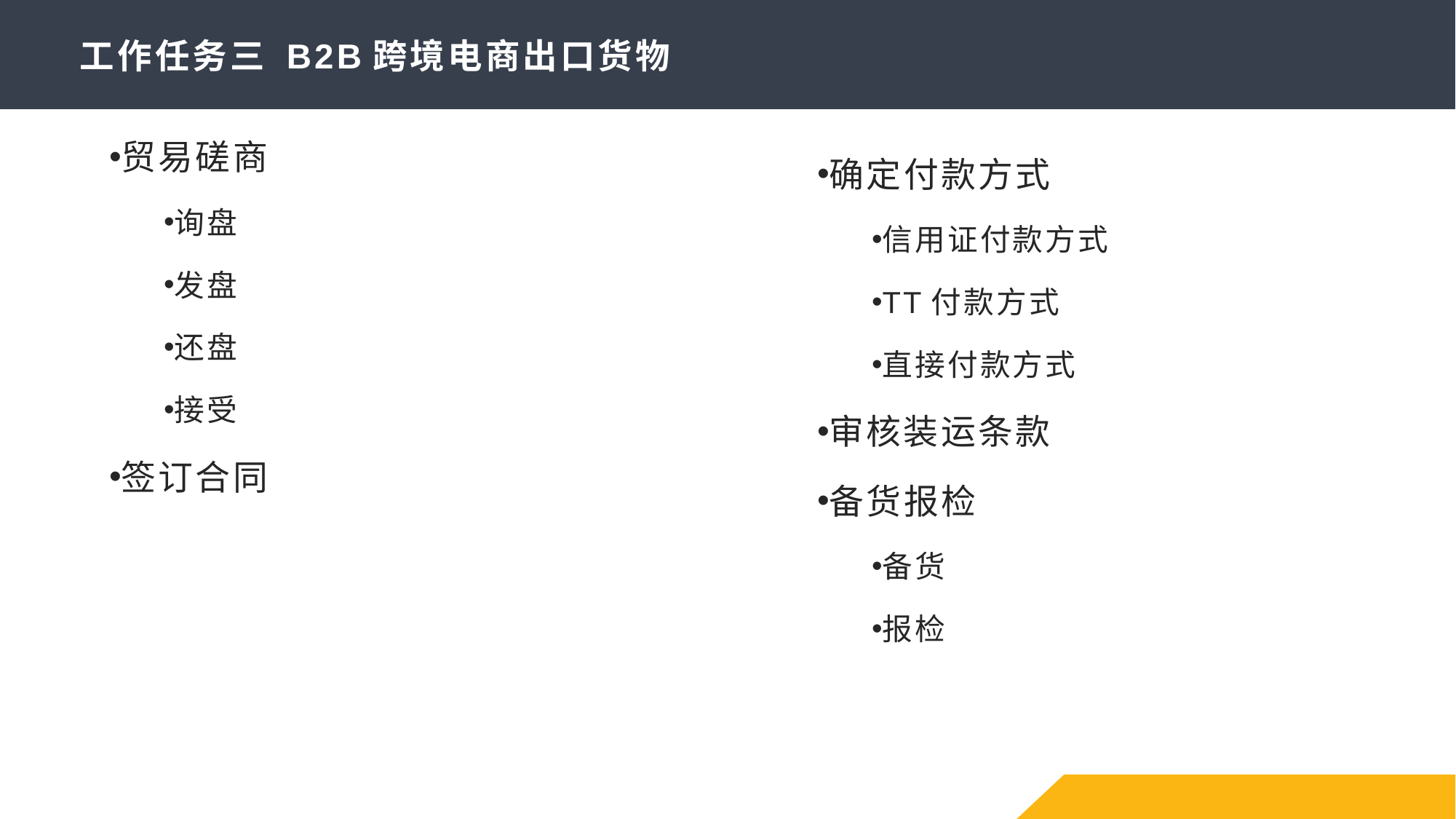

# 工作任务三 B2B跨境电商出口货物
贸易磋商
询盘
发盘
还盘
接受
签订合同
确定付款方式
信用证付款方式
TT付款方式
直接付款方式
审核装运条款
备货报检
备货
报检